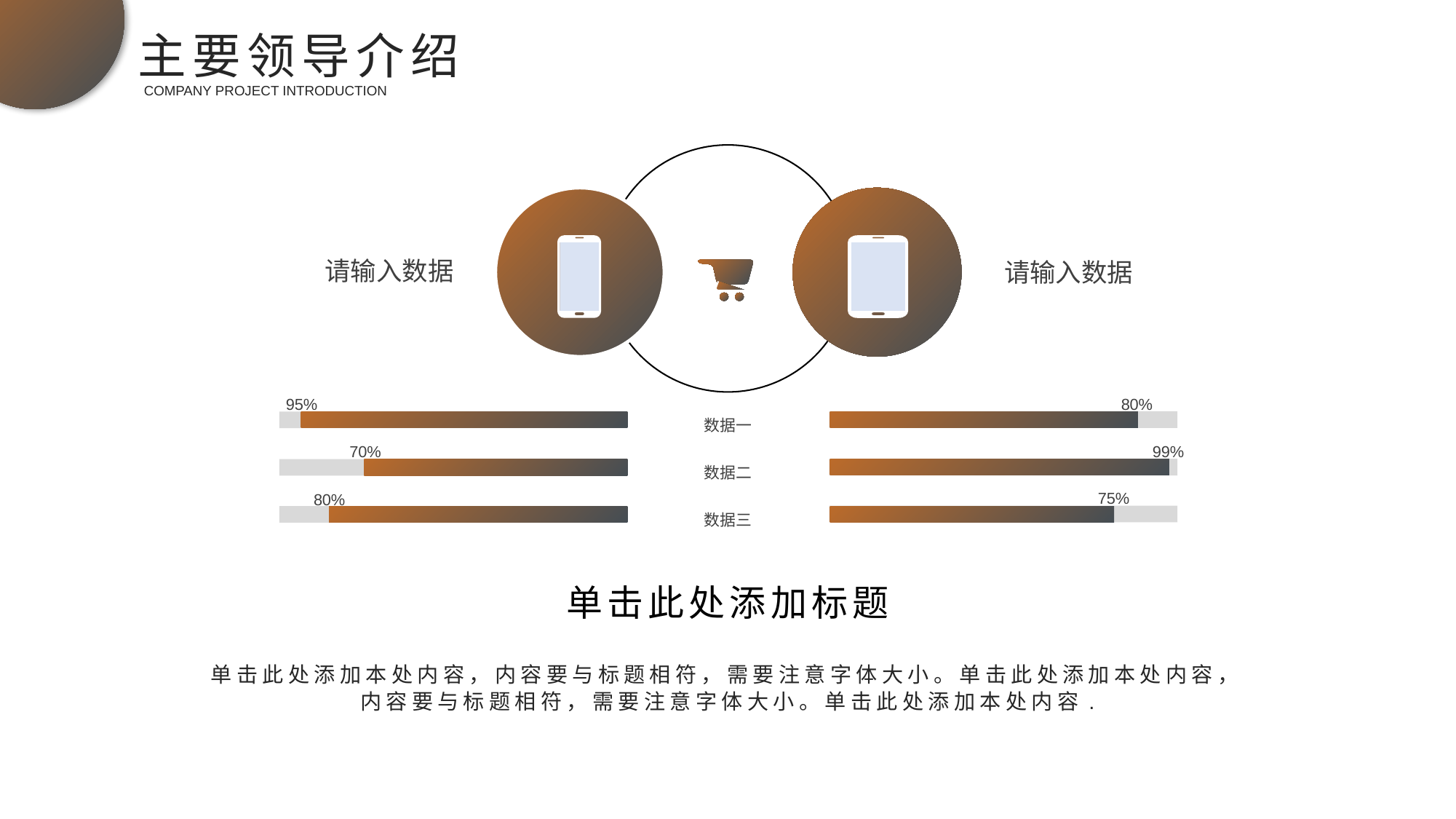

主要领导介绍
COMPANY PROJECT INTRODUCTION

请输入数据
请输入数据
95%
80%
数据一
数据二
数据三

70%
99%

75%
80%

单击此处添加标题
单击此处添加本处内容，内容要与标题相符，需要注意字体大小。单击此处添加本处内容，内容要与标题相符，需要注意字体大小。单击此处添加本处内容.